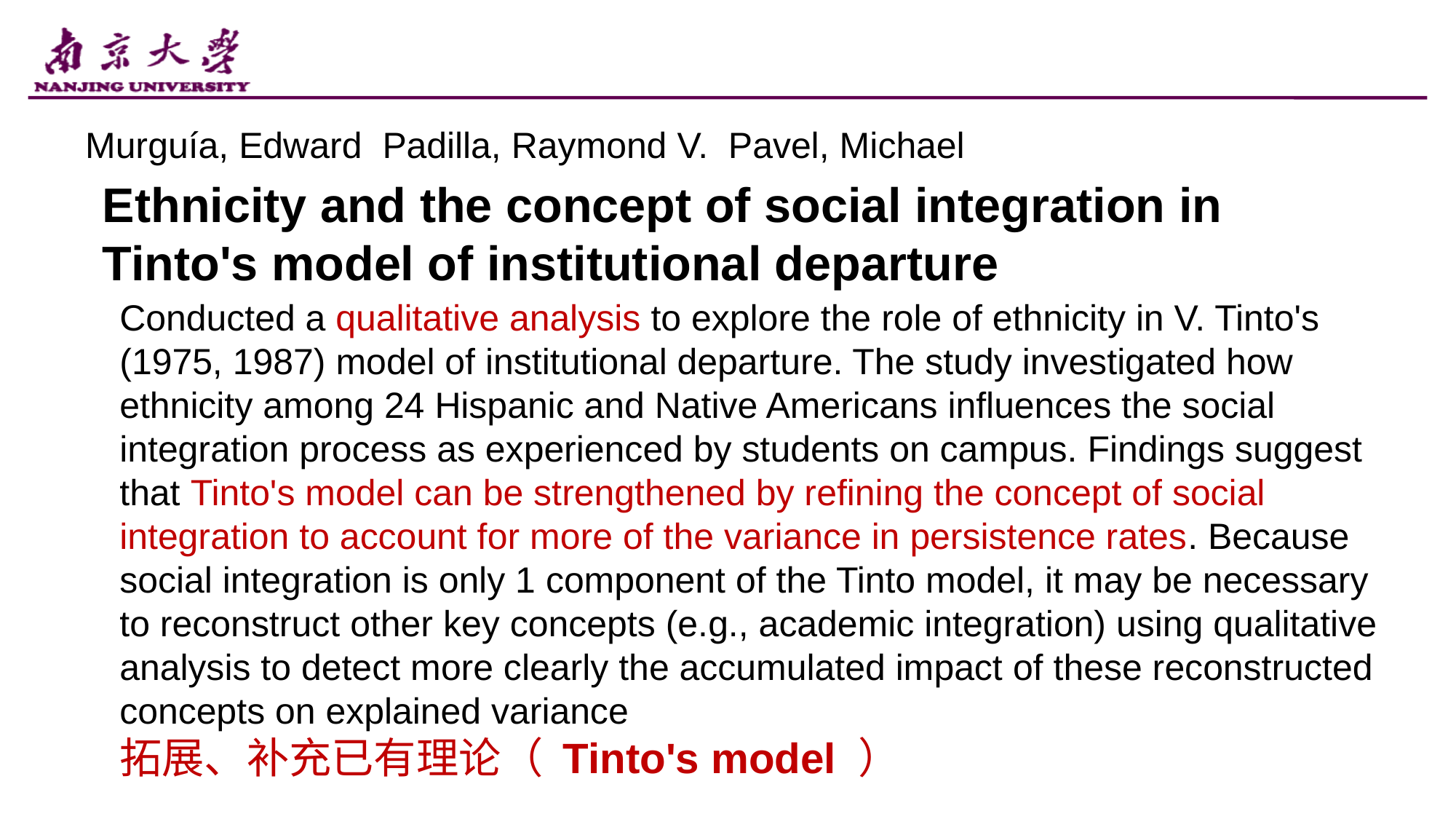

Murguía, Edward  Padilla, Raymond V.  Pavel, Michael
Ethnicity and the concept of social integration in Tinto's model of institutional departure
Conducted a qualitative analysis to explore the role of ethnicity in V. Tinto's (1975, 1987) model of institutional departure. The study investigated how ethnicity among 24 Hispanic and Native Americans influences the social integration process as experienced by students on campus. Findings suggest that Tinto's model can be strengthened by refining the concept of social integration to account for more of the variance in persistence rates. Because social integration is only 1 component of the Tinto model, it may be necessary to reconstruct other key concepts (e.g., academic integration) using qualitative analysis to detect more clearly the accumulated impact of these reconstructed concepts on explained variance
拓展、补充已有理论（ Tinto's model ）